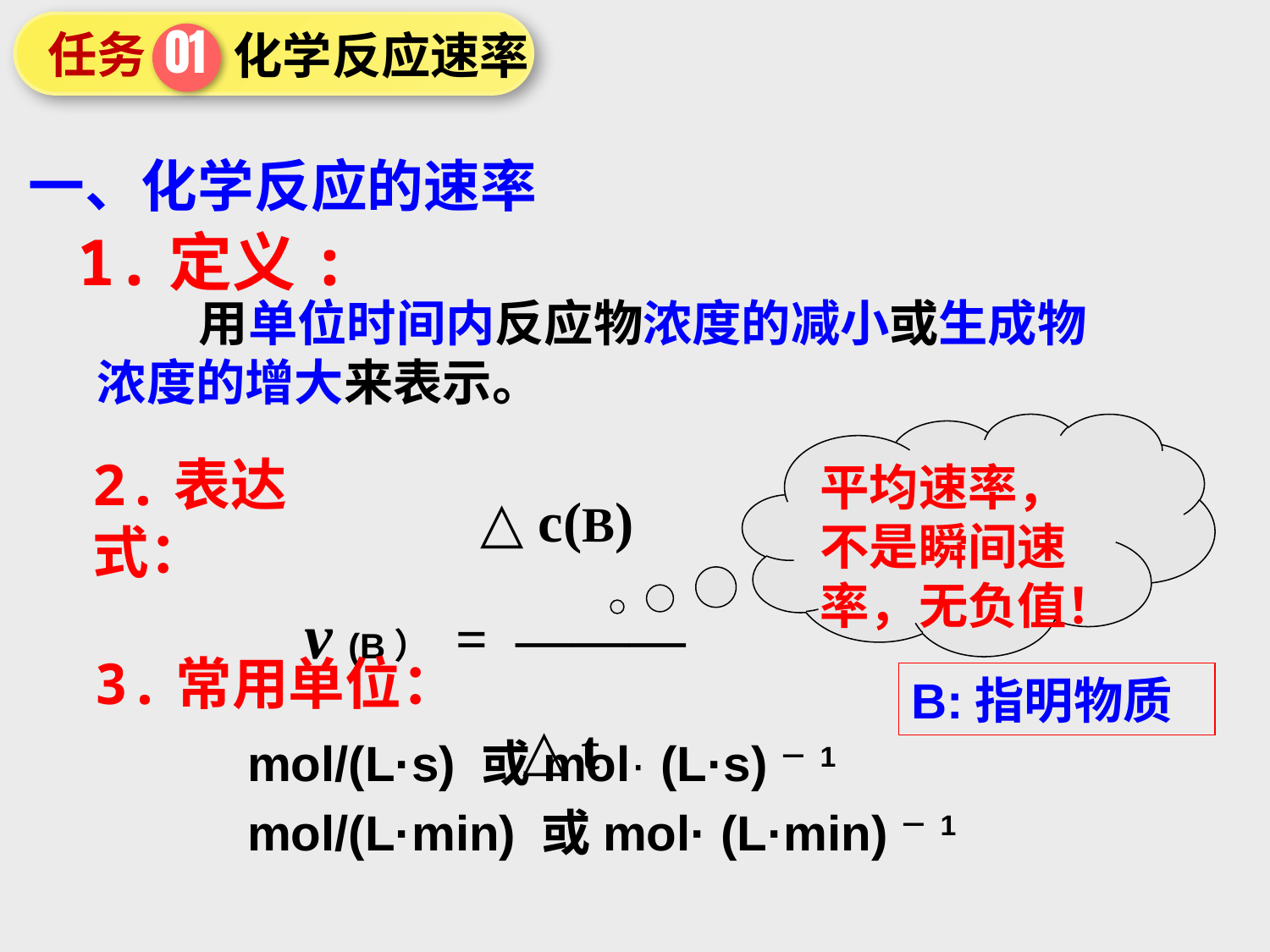

任务
01

化学反应速率
一、化学反应的速率
1.定义:
        用单位时间内反应物浓度的减小或生成物浓度的增大来表示。
平均速率，不是瞬间速率，无负值！
2.表达式：
                           △ c(B)
             v (B） =  ———
                              △ t

3.常用单位：
B:指明物质
mol/(L·s) 或mol· (L·s)－1
mol/(L·min) 或mol· (L·min)－1